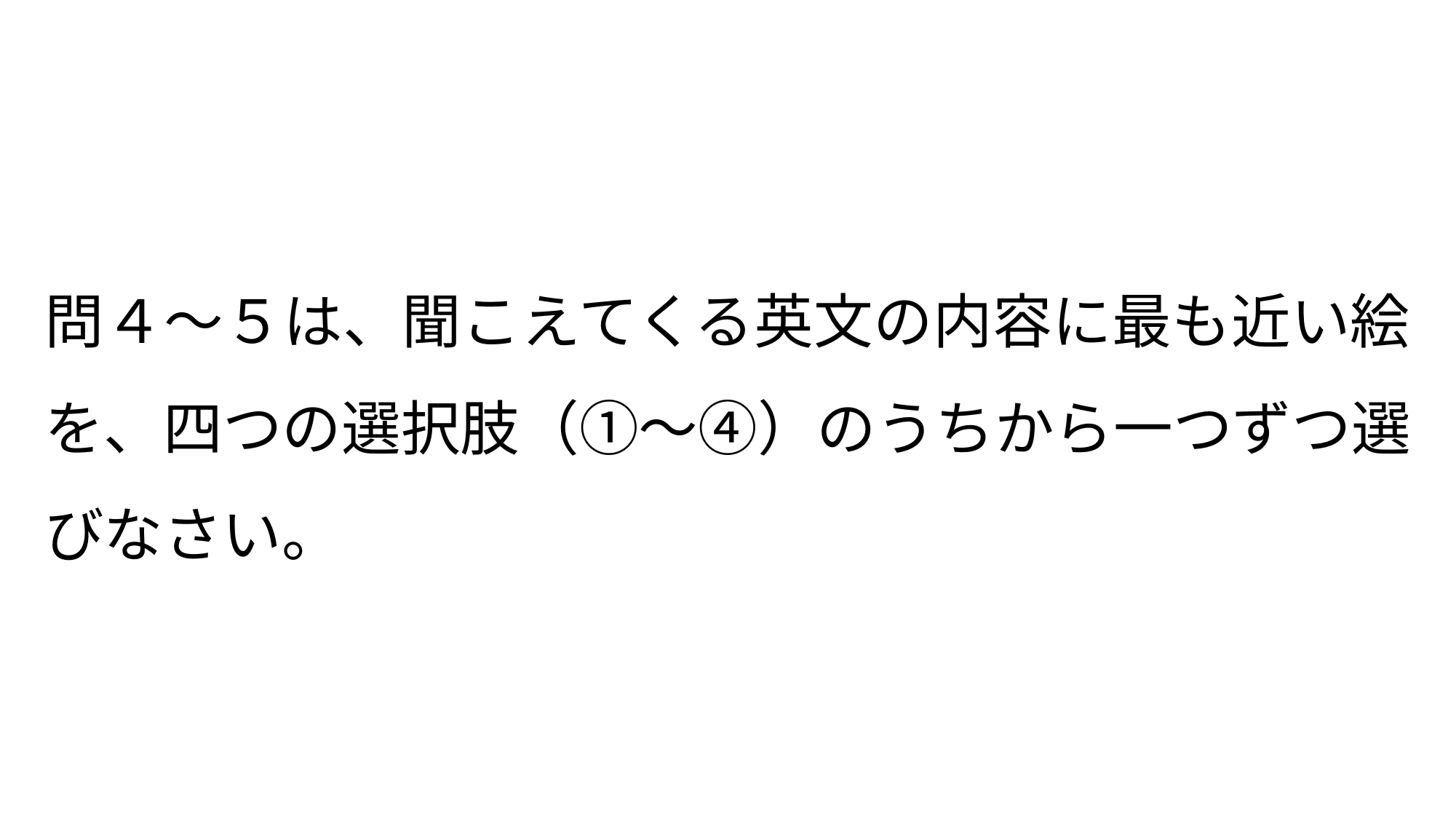

問４～５は、聞こえてくる英文の内容に最も近い絵を、四つの選択肢（①～④）のうちから一つずつ選びなさい。